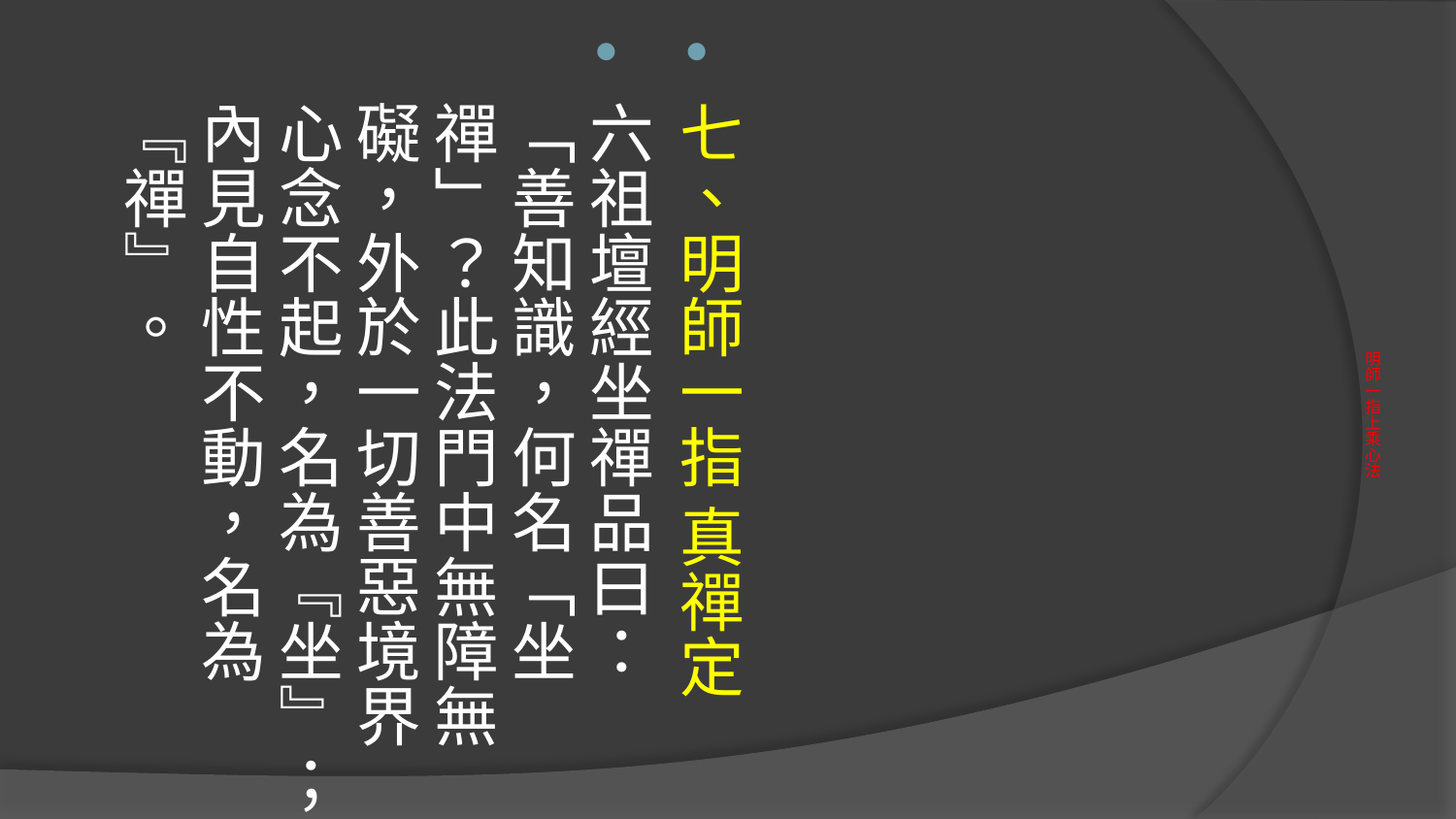

七、明師一指 真禪定
六祖壇經坐禪品曰：「善知識，何名「坐禪」？此法門中無障無礙，外於一切善惡境界心念不起，名為『坐』；內見自性不動，名為『禪』。

# 明師一指上乘心法